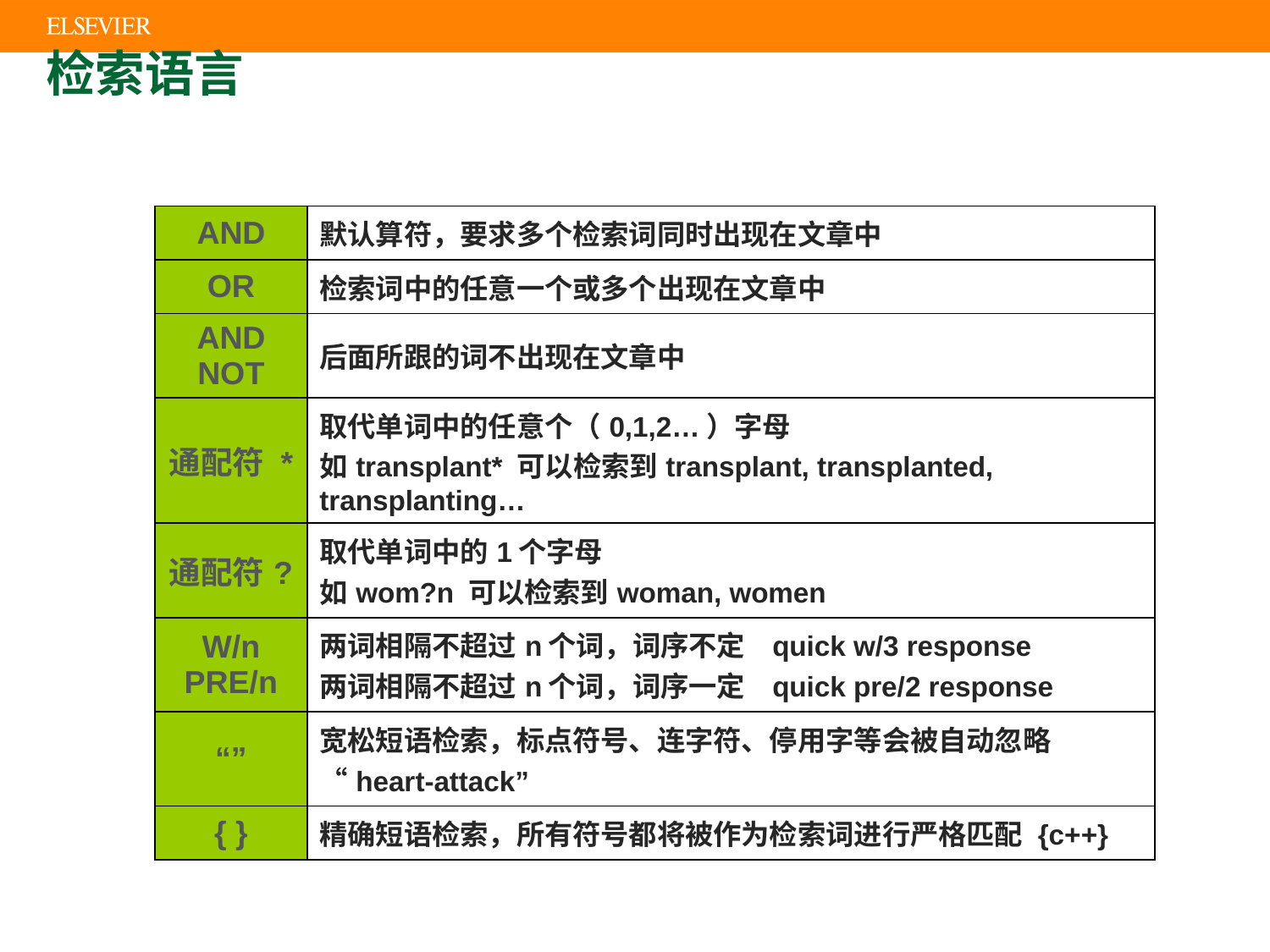

检索语言
| AND | 默认算符，要求多个检索词同时出现在文章中 |
| --- | --- |
| OR | 检索词中的任意一个或多个出现在文章中 |
| AND NOT | 后面所跟的词不出现在文章中 |
| 通配符 \* | 取代单词中的任意个（0,1,2…）字母 如transplant\* 可以检索到transplant, transplanted, transplanting… |
| 通配符? | 取代单词中的1个字母 如wom?n 可以检索到woman, women |
| W/n PRE/n | 两词相隔不超过n个词，词序不定 quick w/3 response 两词相隔不超过n个词，词序一定 quick pre/2 response |
| “” | 宽松短语检索，标点符号、连字符、停用字等会被自动忽略 “heart-attack” |
| { } | 精确短语检索，所有符号都将被作为检索词进行严格匹配 {c++} |